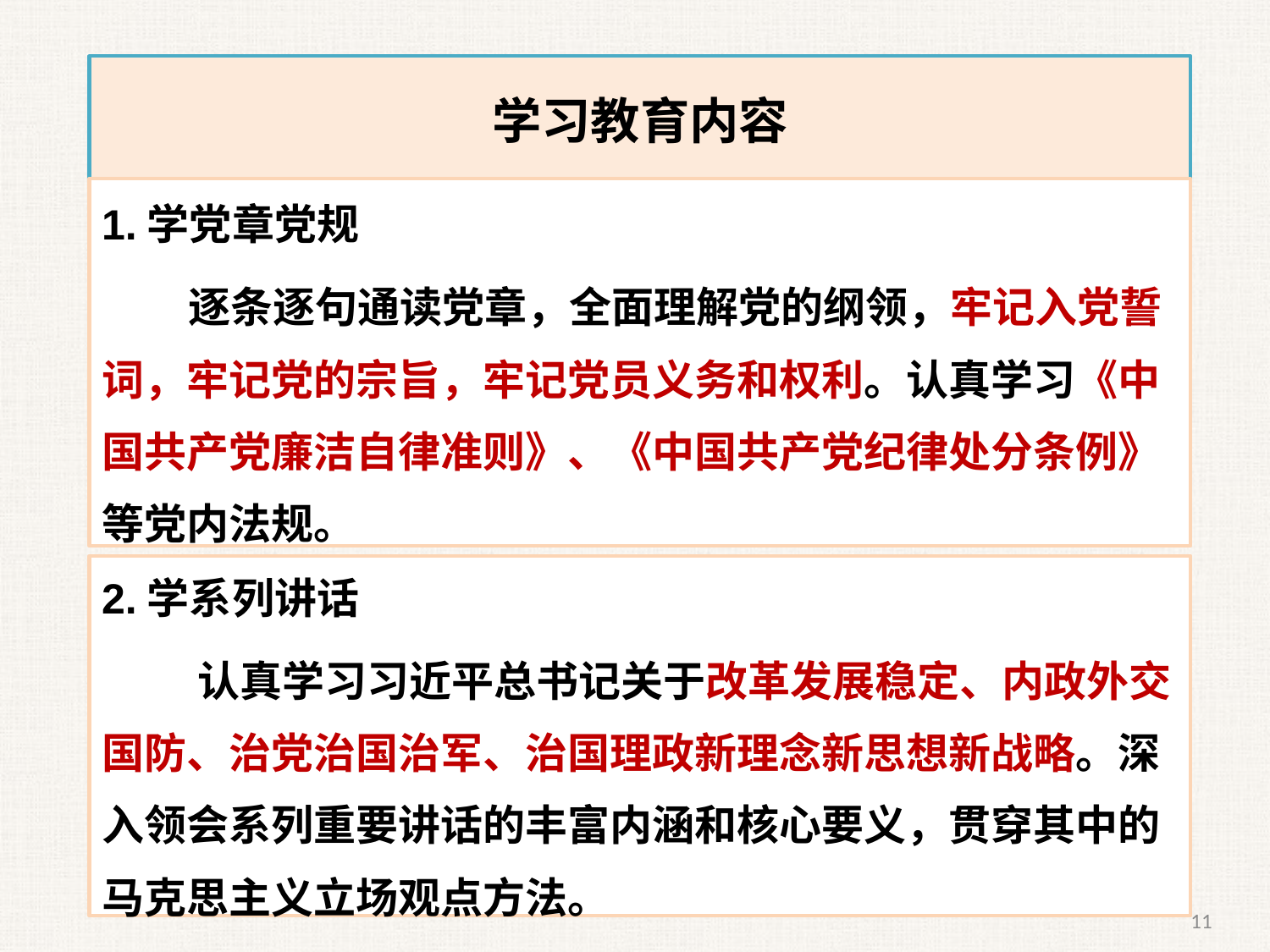

学习教育内容
1.学党章党规
        逐条逐句通读党章，全面理解党的纲领，牢记入党誓词，牢记党的宗旨，牢记党员义务和权利。认真学习《中国共产党廉洁自律准则》、《中国共产党纪律处分条例》等党内法规。
2.学系列讲话
         认真学习习近平总书记关于改革发展稳定、内政外交国防、治党治国治军、治国理政新理念新思想新战略。深入领会系列重要讲话的丰富内涵和核心要义，贯穿其中的马克思主义立场观点方法。
11